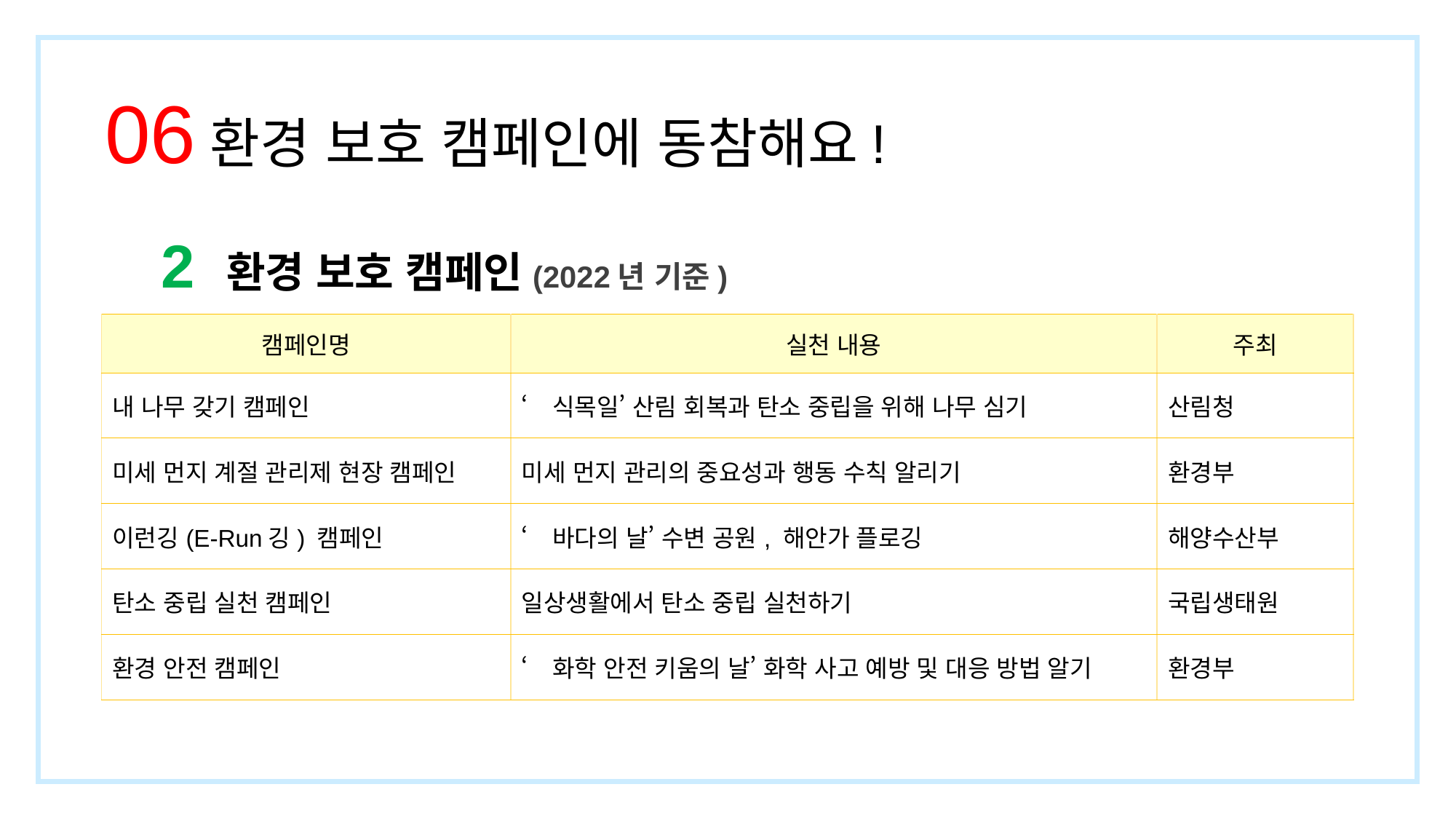

06 환경 보호 캠페인에 동참해요!
2 환경 보호 캠페인(2022년 기준)
| 캠페인명 | 실천 내용 | 주최 |
| --- | --- | --- |
| 내 나무 갖기 캠페인 | ‘식목일’ 산림 회복과 탄소 중립을 위해 나무 심기 | 산림청 |
| 미세 먼지 계절 관리제 현장 캠페인 | 미세 먼지 관리의 중요성과 행동 수칙 알리기 | 환경부 |
| 이런깅(E-Run깅) 캠페인 | ‘바다의 날’ 수변 공원, 해안가 플로깅 | 해양수산부 |
| 탄소 중립 실천 캠페인 | 일상생활에서 탄소 중립 실천하기 | 국립생태원 |
| 환경 안전 캠페인 | ‘화학 안전 키움의 날’ 화학 사고 예방 및 대응 방법 알기 | 환경부 |